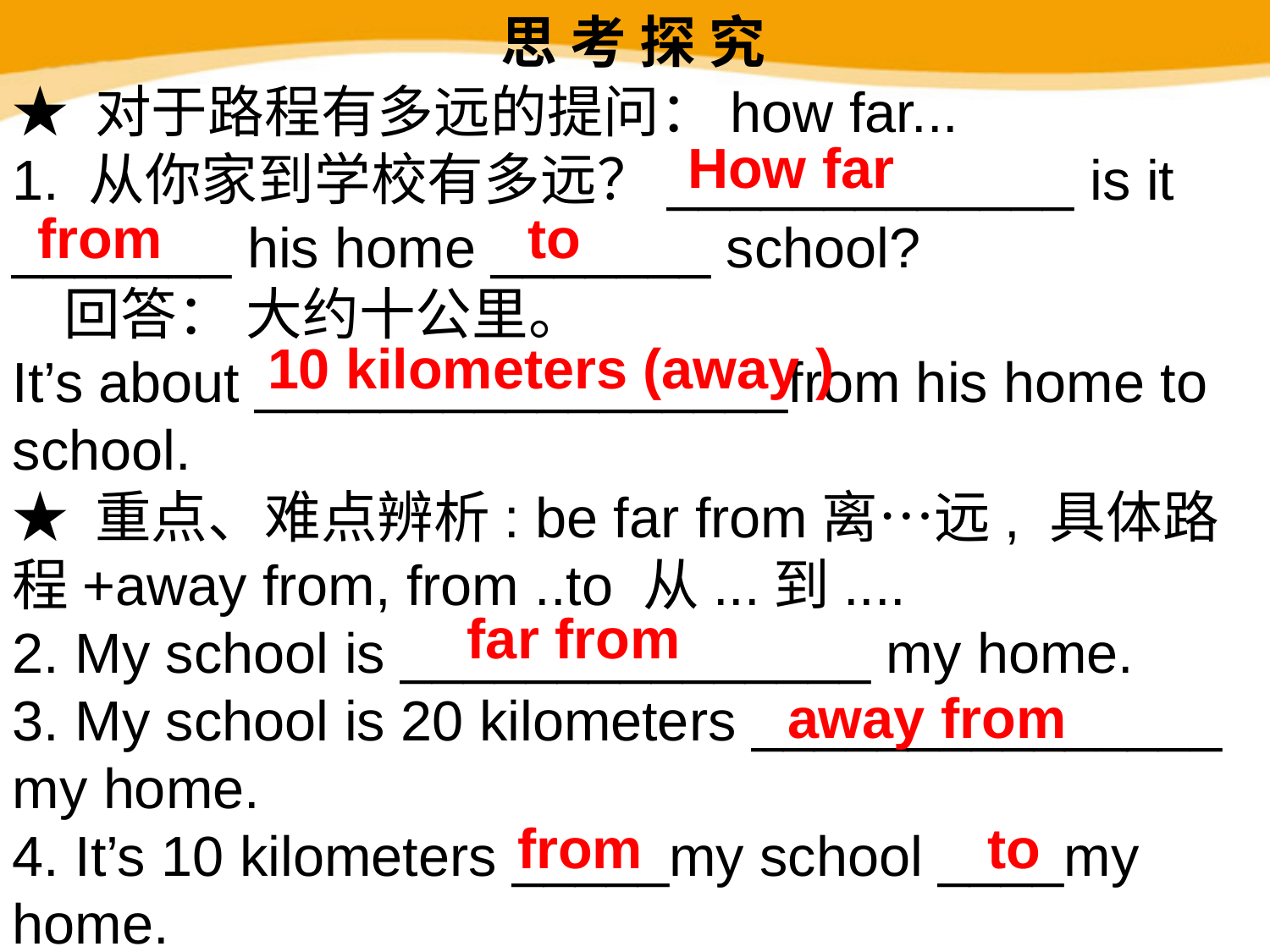

思 考 探 究
★ 对于路程有多远的提问：how far...
1. 从你家到学校有多远？_____________ is it _______ his home _______ school?
   回答： 大约十公里。
It’s about _________________from his home to school.
★ 重点、难点辨析: be far from离…远, 具体路程+away from, from ..to 从...到....
2. My school is _______________ my home.
3. My school is 20 kilometers _______________ my home.
4. It’s 10 kilometers _____my school ____my home.
How far
from
to
10 kilometers (away )
far from
away from
from
to